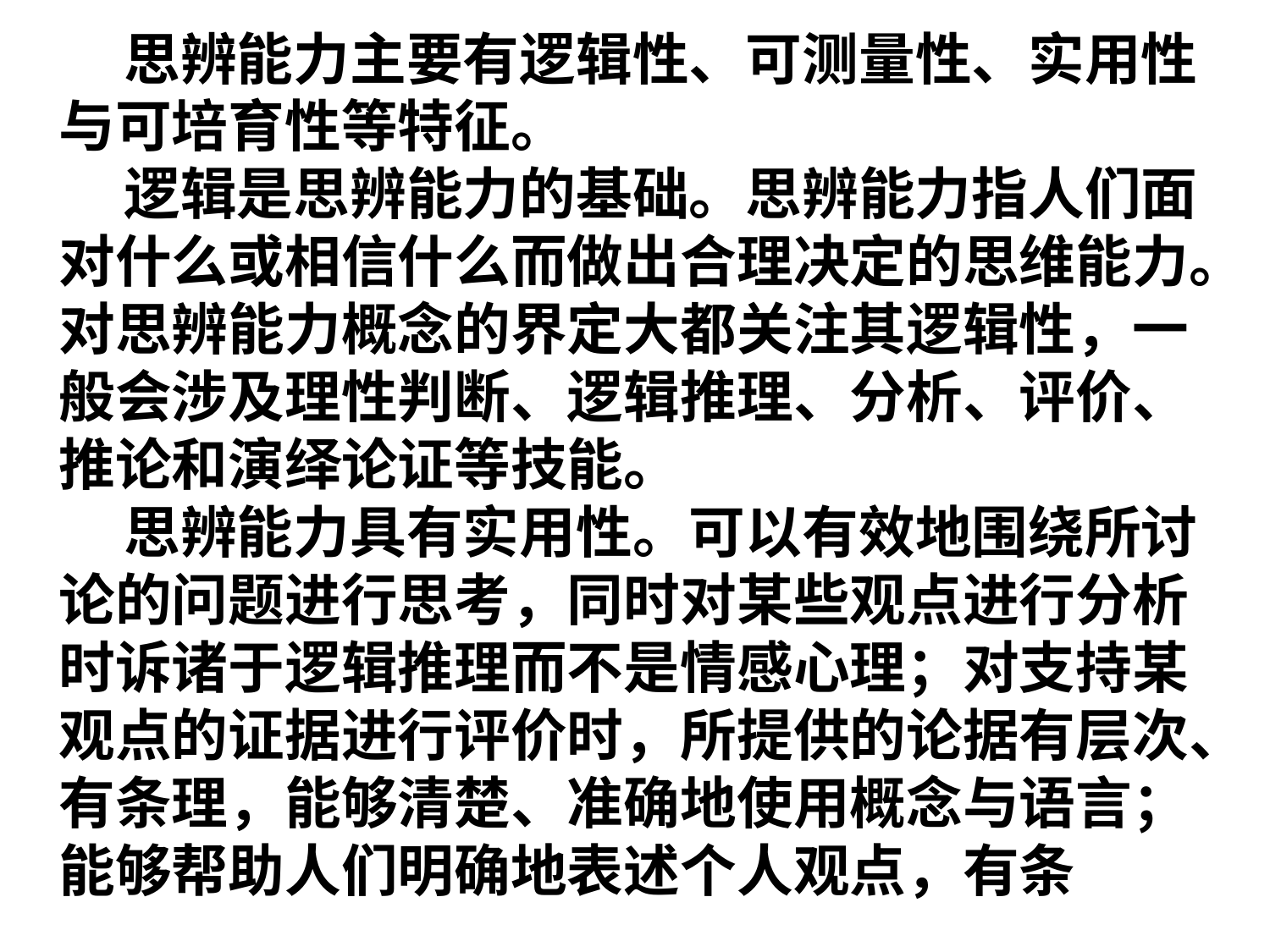

思辨能力主要有逻辑性、可测量性、实用性与可培育性等特征。
    逻辑是思辨能力的基础。思辨能力指人们面对什么或相信什么而做出合理决定的思维能力。对思辨能力概念的界定大都关注其逻辑性，一般会涉及理性判断、逻辑推理、分析、评价、推论和演绎论证等技能。
    思辨能力具有实用性。可以有效地围绕所讨论的问题进行思考，同时对某些观点进行分析时诉诸于逻辑推理而不是情感心理；对支持某观点的证据进行评价时，所提供的论据有层次、有条理，能够清楚、准确地使用概念与语言；能够帮助人们明确地表述个人观点，有条